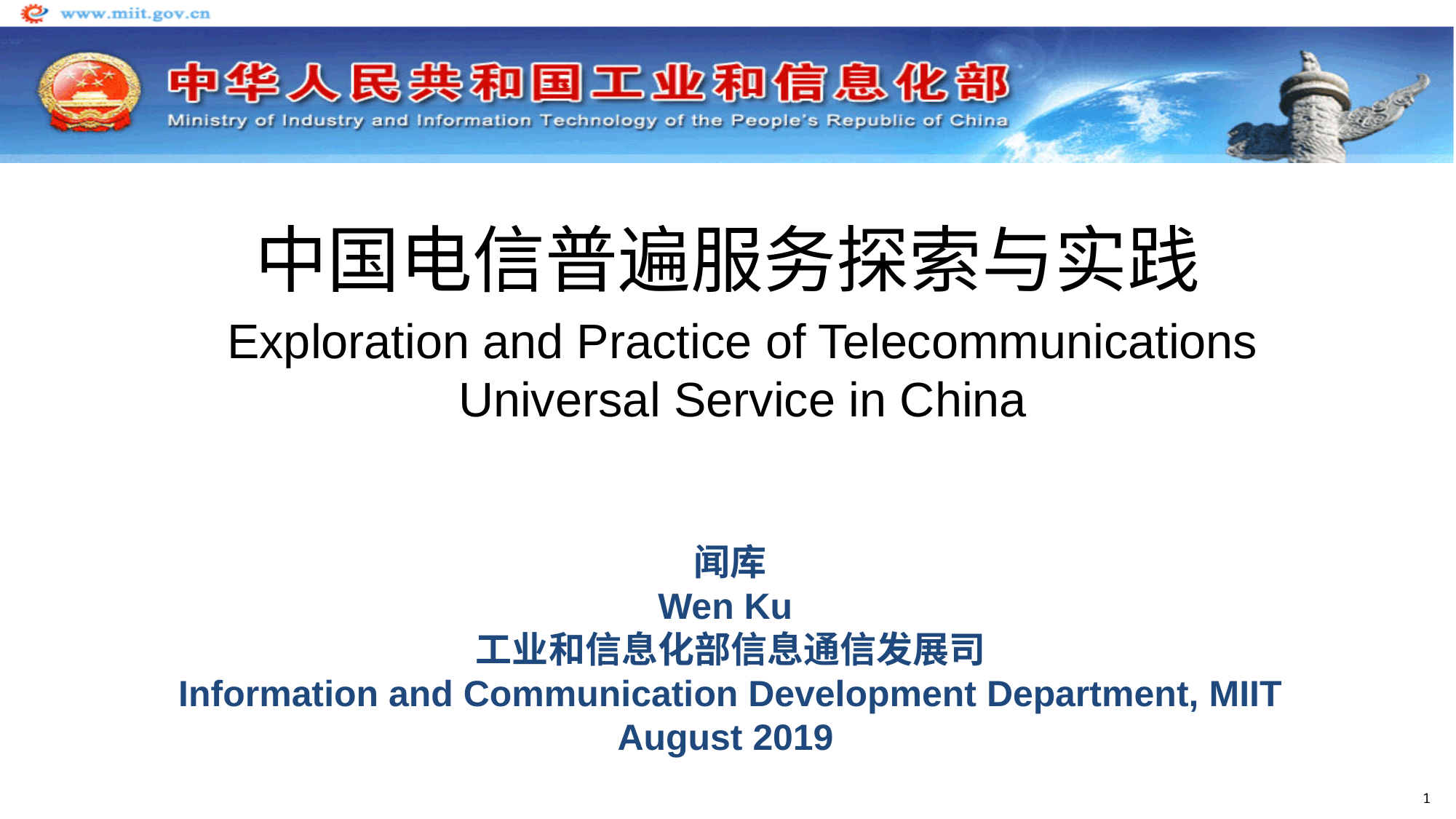

# 中国电信普遍服务探索与实践
Exploration and Practice of Telecommunications Universal Service in China
闻库
Wen Ku
工业和信息化部信息通信发展司
Information and Communication Development Department, MIIT
August 2019